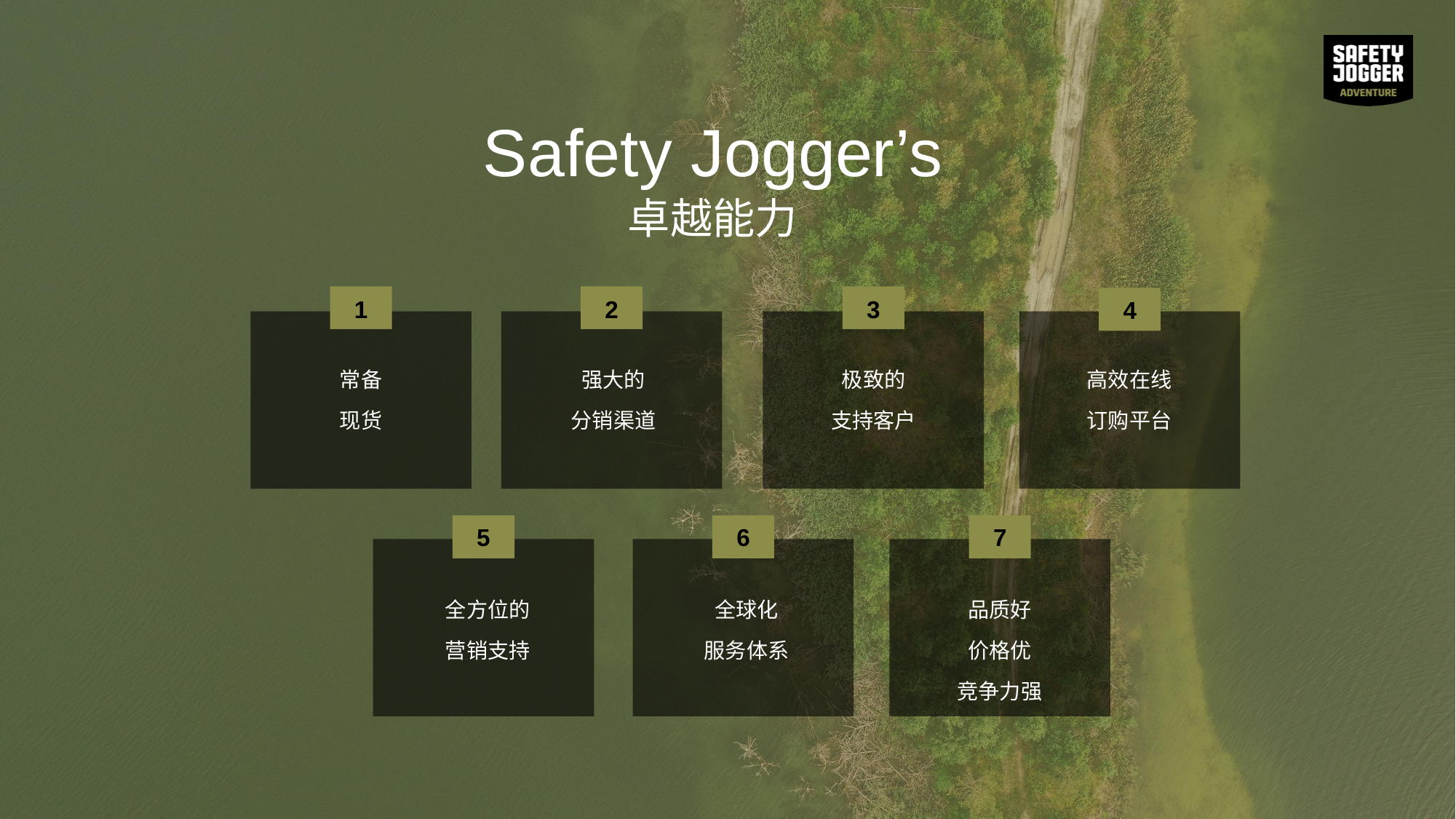

Safety Jogger’s
卓越能力

1
2
3
4

常备
现货
强大的
分销渠道
极致的
支持客户
高效在线
订购平台

5
6
7

全方位的
营销支持
全球化
服务体系
品质好
价格优
竞争力强